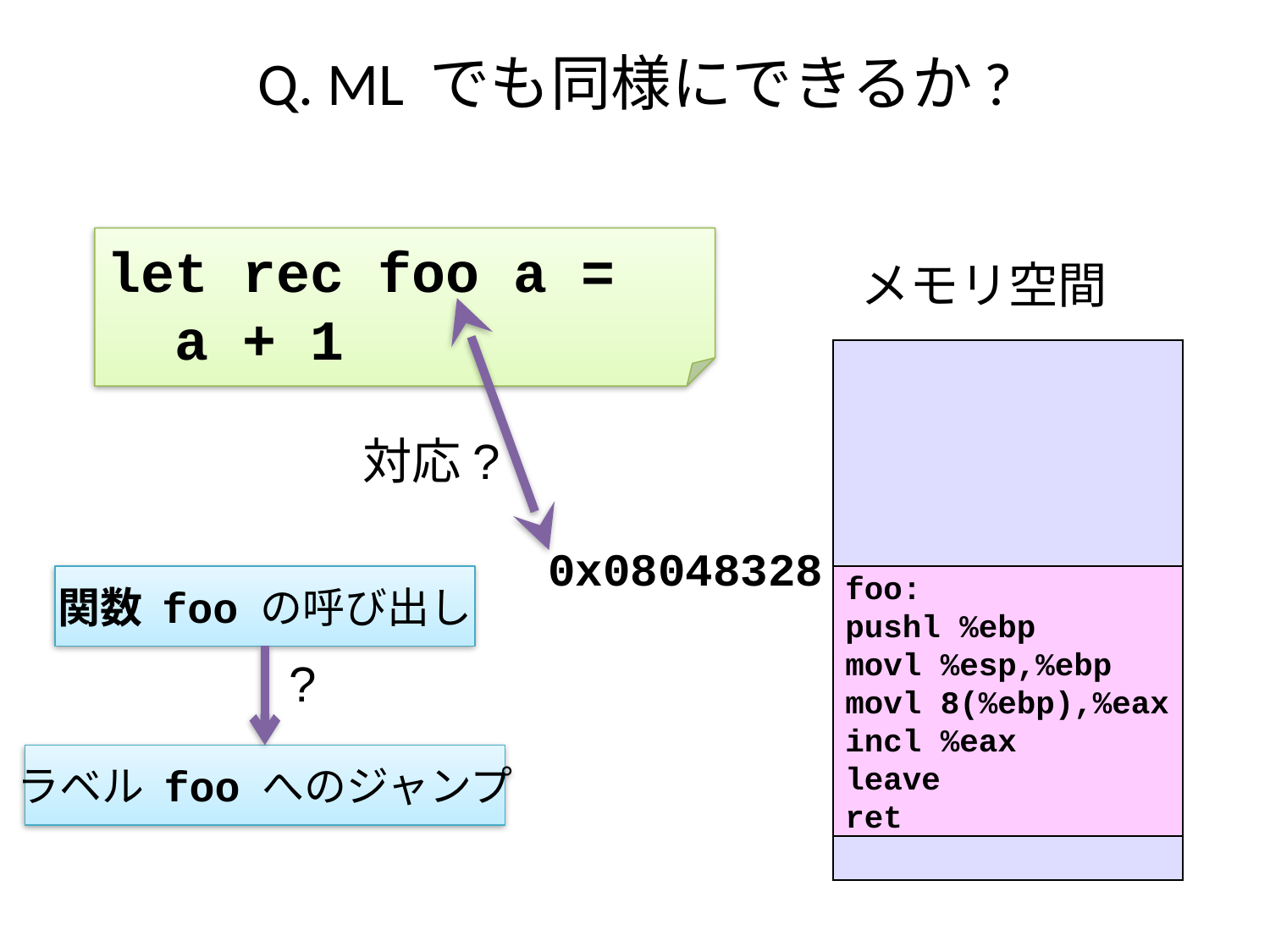

# Q. ML でも同様にできるか?

let rec foo a =
  a + 1
メモリ空間

対応?
0x08048328
foo:
pushl %ebp
movl %esp,%ebp
movl 8(%ebp),%eax
incl %eax
leave
ret
関数 foo の呼び出し
?
ラベル foo へのジャンプ